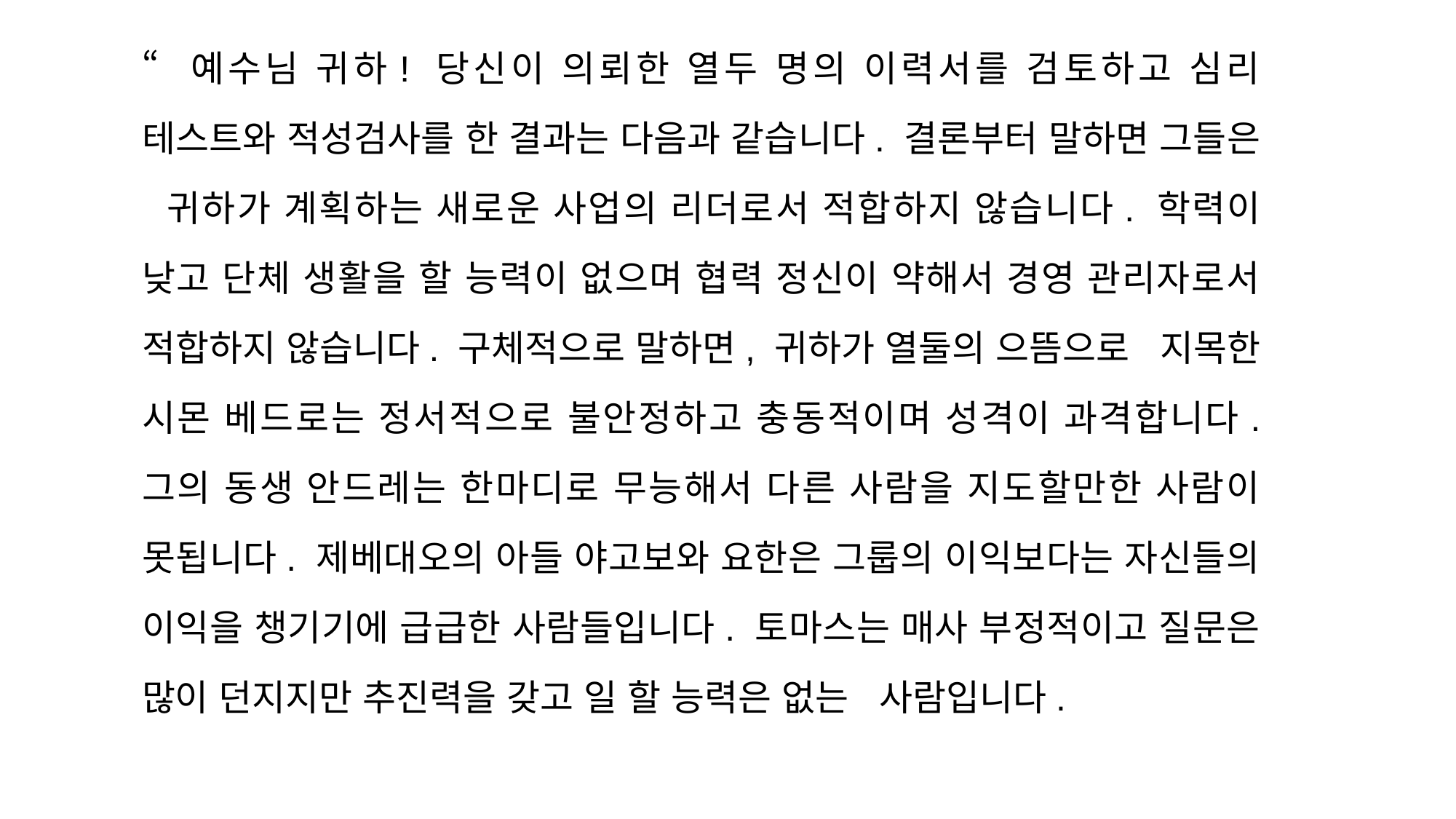

“예수님 귀하! 당신이 의뢰한 열두 명의 이력서를 검토하고 심리 테스트와 적성검사를 한 결과는 다음과 같습니다. 결론부터 말하면 그들은   귀하가 계획하는 새로운 사업의 리더로서 적합하지 않습니다. 학력이 낮고 단체 생활을 할 능력이 없으며 협력 정신이 약해서 경영 관리자로서 적합하지 않습니다. 구체적으로 말하면, 귀하가 열둘의 으뜸으로   지목한 시몬 베드로는 정서적으로 불안정하고 충동적이며 성격이 과격합니다. 그의 동생 안드레는 한마디로 무능해서 다른 사람을 지도할만한 사람이 못됩니다. 제베대오의 아들 야고보와 요한은 그룹의 이익보다는 자신들의 이익을 챙기기에 급급한 사람들입니다. 토마스는 매사 부정적이고 질문은 많이 던지지만 추진력을 갖고 일 할 능력은 없는   사람입니다.